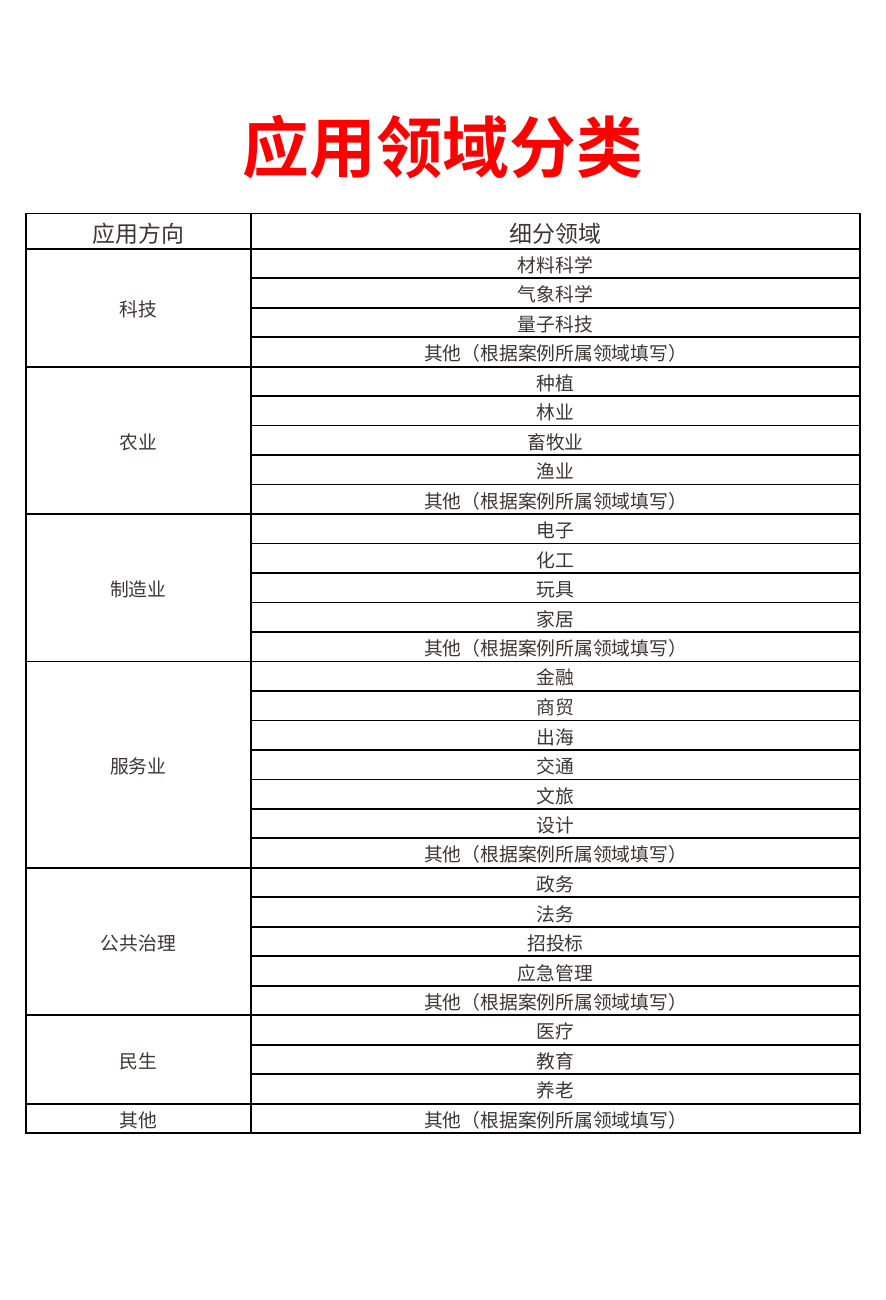

# 应用领域分类
| 应用方向 | 细分领域 |
| --- | --- |
| 科技 | 材料科学 |
|  | 气象科学 |
|  | 量子科技 |
|  | 其他（根据案例所属领域填写） |
| 农业 | 种植 |
|  | 林业 |
|  | 畜牧业 |
|  | 渔业 |
|  | 其他（根据案例所属领域填写） |
| 制造业 | 电子 |
|  | 化工 |
|  | 玩具 |
|  | 家居 |
|  | 其他（根据案例所属领域填写） |
| 服务业 | 金融 |
|  | 商贸 |
|  | 出海 |
|  | 交通 |
|  | 文旅 |
|  | 设计 |
|  | 其他（根据案例所属领域填写） |
| 公共治理 | 政务 |
|  | 法务 |
|  | 招投标 |
|  | 应急管理 |
|  | 其他（根据案例所属领域填写） |
| 民生 | 医疗 |
|  | 教育 |
|  | 养老 |
| 其他 | 其他（根据案例所属领域填写） |